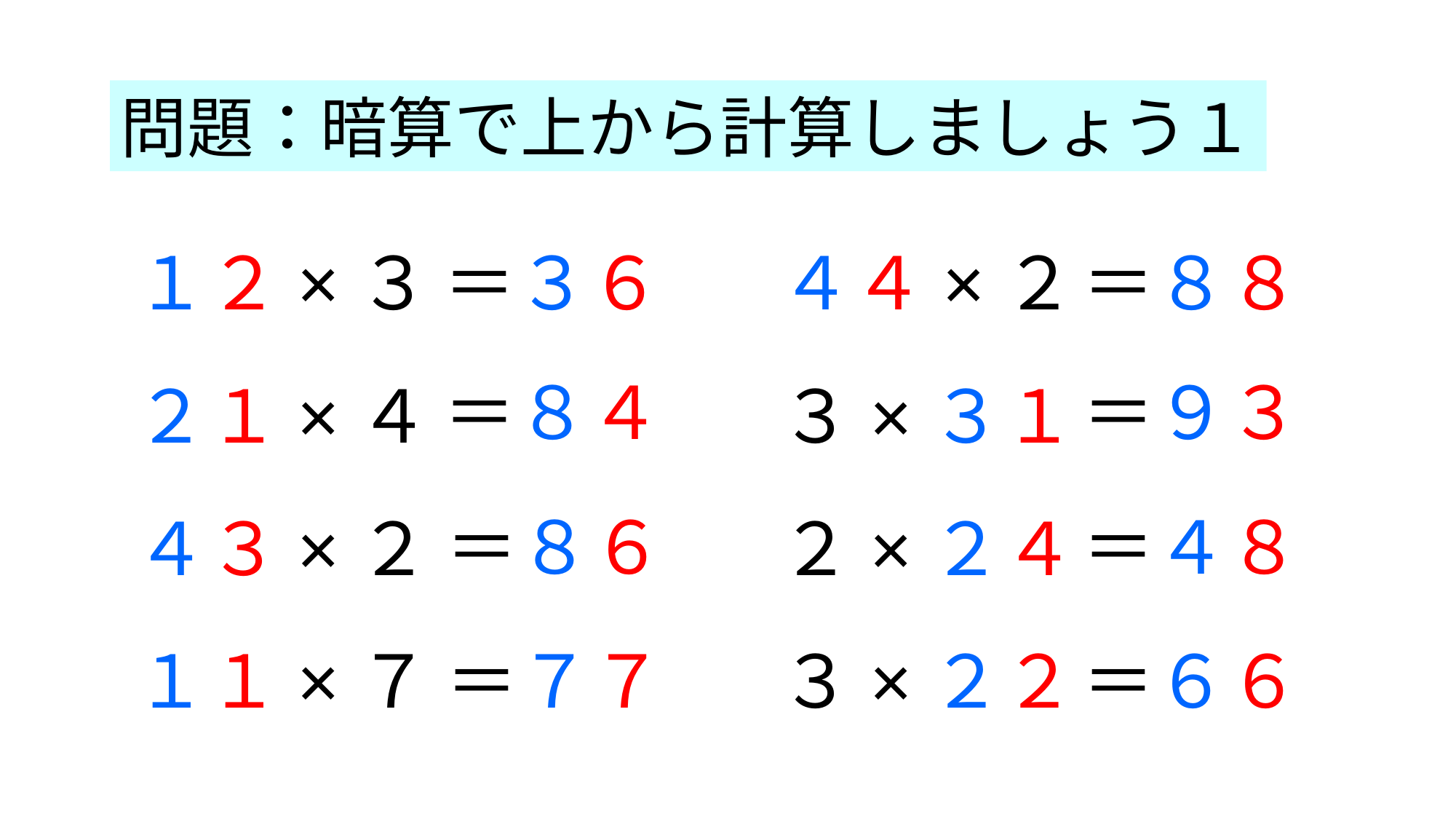

問題：暗算で上から計算しましょう１
１２×３
＝３６
４４×２
＝８８
＝８４
＝９３
２１×４
３×３１
＝８６
＝４８
４３×２
２×２４
＝７７
＝６６
１１×７
３×２２